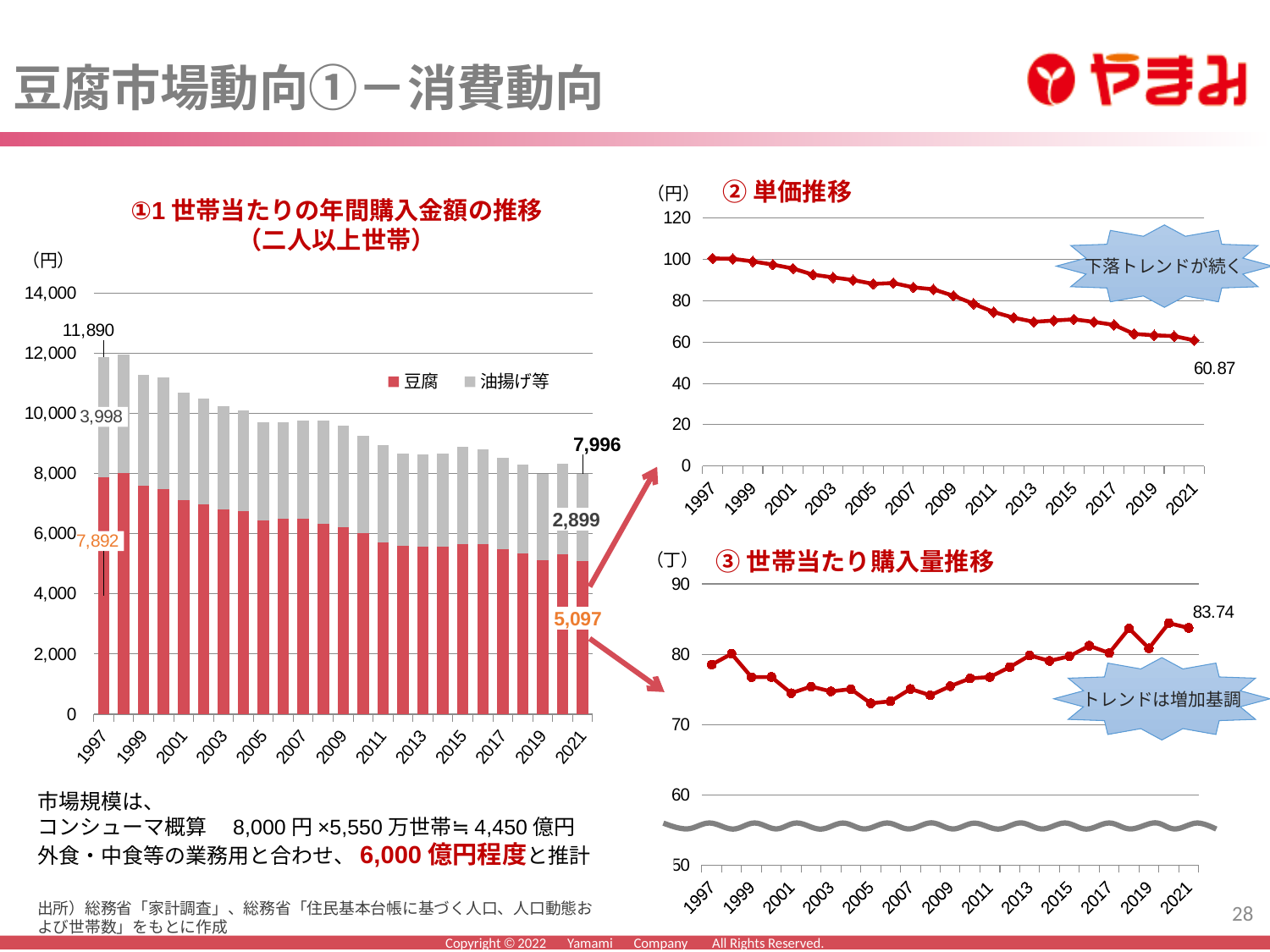

豆腐市場動向①－消費動向
②単価推移
（円）

### Chart

| Category |   | 価格 |
|---|---|---|
| 1997 | 1997.0 | 100.51 |
| 1998 | 1998.0 | 100.31 |
| 1999 | 1999.0 | 99.06 |
| 2000 | 2000.0 | 97.5 |
| 2001 | 2001.0 | 95.61 |
| 2002 | 2002.0 | 92.65 |
| 2003 | 2003.0 | 91.31 |
| 2004 | 2004.0 | 90.02 |
| 2005 | 2005.0 | 88.18 |
| 2006 | 2006.0 | 88.57 |
| 2007 | 2007.0 | 86.49 |
| 2008 | 2008.0 | 85.53 |
| 2009 | 2009.0 | 82.41 |
| 2010 | 2010.0 | 78.54 |
| 2011 | 2011.0 | 74.56 |
| 2012 | 2012.0 | 71.82 |
| 2013 | 2013.0 | 69.82 |
| 2014 | 2014.0 | 70.45 |
| 2015 | 2015.0 | 71.03 |
| 2016 | 2016.0 | 69.8 |
| 2017 | 2017.0 | 68.34 |
| 2018 | 2018.0 | 63.96 |
| 2019 | 2019.0 | 63.32 |
| 2020 | 2020.0 | 62.9 |
| 2021 | 2021.0 | 60.87 |
①1世帯当たりの年間購入金額の推移
（二人以上世帯）
下落トレンドが続く
（円）

### Chart

| Category | 豆腐 | 油揚げ等 | 列1 |
|---|---|---|---|
| 1997 | 7892.0 | 3998.0 | 11890.0 |
| 1998 | 8031.0 | 3938.0 | 11969.0 |
| 1999 | 7602.0 | 3699.0 | 11301.0 |
| 2000 | 7484.0 | 3716.0 | 11200.0 |
| 2001 | 7119.0 | 3574.0 | 10693.0 |
| 2002 | 6987.0 | 3523.0 | 10510.0 |
| 2003 | 6821.0 | 3428.0 | 10249.0 |
| 2004 | 6755.0 | 3360.0 | 10115.0 |
| 2005 | 6439.0 | 3280.0 | 9719.0 |
| 2006 | 6493.0 | 3233.0 | 9726.0 |
| 2007 | 6492.0 | 3289.0 | 9781.0 |
| 2008 | 6343.0 | 3430.0 | 9773.0 |
| 2009 | 6218.0 | 3390.0 | 9608.0 |
| 2010 | 6013.0 | 3261.0 | 9274.0 |
| 2011 | 5722.0 | 3223.0 | 8945.0 |
| 2012 | 5614.0 | 3055.0 | 8669.0 |
| 2013 | 5574.0 | 3062.0 | 8636.0 |
| 2014 | 5569.0 | 3114.0 | 8683.0 |
| 2015 | 5662.0 | 3233.0 | 8895.0 |
| 2016 | 5667.0 | 3136.0 | 8803.0 |
| 2017 | 5479.0 | 3057.0 | 8536.0 |
| 2018 | 5351.0 | 2944.0 | 8295.0 |
| 2019 | 5118.0 | 2881.0 | 7999.0 |
| 2020 | 5309.0 | 3027.0 | 8336.0 |
| 2021 | 5097.0 | 2899.0 | 7996.0 |
③世帯当たり購入量推移
（丁）

### Chart

| Category |   | 購入量/世帯 |
|---|---|---|
| 1997 | 1997.0 | 78.52 |
| 1998 | 1998.0 | 80.06 |
| 1999 | 1999.0 | 76.74 |
| 2000 | 2000.0 | 76.76 |
| 2001 | 2001.0 | 74.46 |
| 2002 | 2002.0 | 75.41 |
| 2003 | 2003.0 | 74.71 |
| 2004 | 2004.0 | 75.04 |
| 2005 | 2005.0 | 73.02 |
| 2006 | 2006.0 | 73.31 |
| 2007 | 2007.0 | 75.06 |
| 2008 | 2008.0 | 74.16 |
| 2009 | 2009.0 | 75.45 |
| 2010 | 2010.0 | 76.56 |
| 2011 | 2011.0 | 76.75 |
| 2012 | 2012.0 | 78.17 |
| 2013 | 2013.0 | 79.82 |
| 2014 | 2014.0 | 79.05 |
| 2015 | 2015.0 | 79.71 |
| 2016 | 2016.0 | 81.2 |
| 2017 | 2017.0 | 80.16 |
| 2018 | 2018.0 | 83.66 |
| 2019 | 2019.0 | 80.83 |
| 2020 | 2020.0 | 84.41 |
| 2021 | 2021.0 | 83.74 |
トレンドは増加基調
市場規模は、
コンシューマ概算　8,000円×5,550万世帯≒4,450億円
外食・中食等の業務用と合わせ、6,000億円程度と推計

28
出所）総務省「家計調査」、総務省「住民基本台帳に基づく人口、人口動態および世帯数」をもとに作成